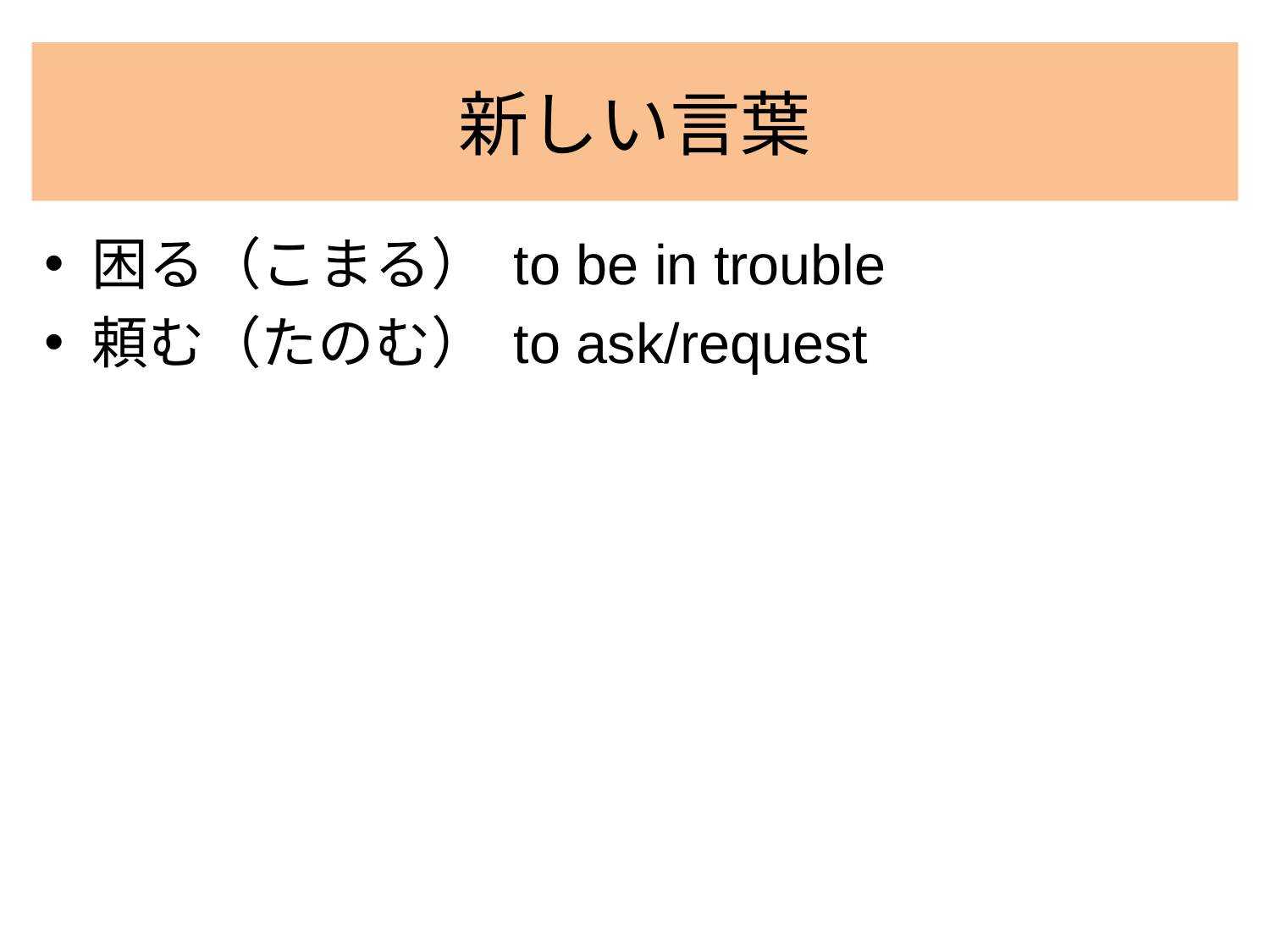

# 新しい言葉
困る（こまる） to be in trouble
頼む（たのむ） to ask/request